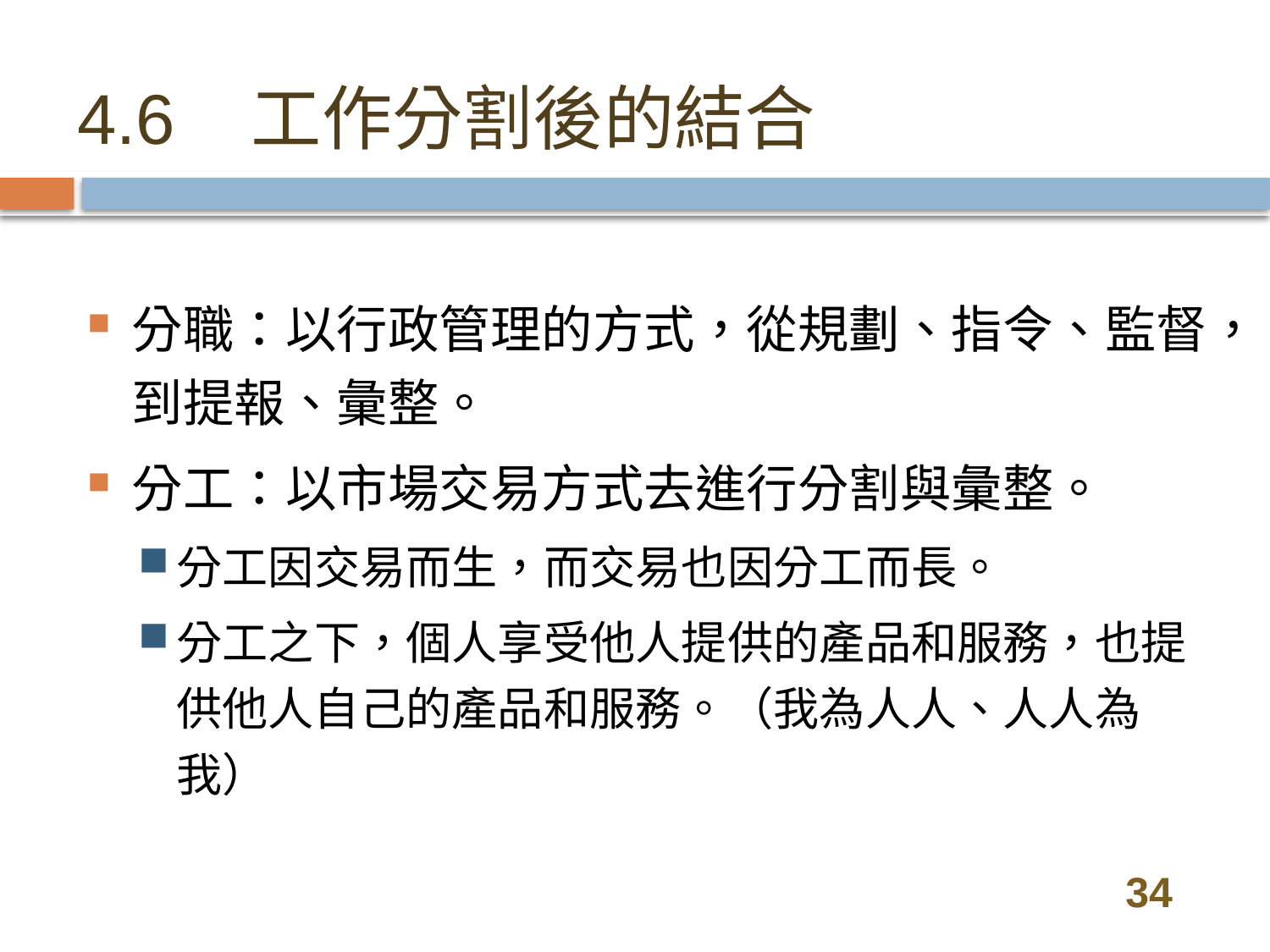

# 4.6   工作分割後的結合
分職：以行政管理的方式，從規劃、指令、監督，到提報、彙整。
分工：以市場交易方式去進行分割與彙整。
分工因交易而生，而交易也因分工而長。
分工之下，個人享受他人提供的產品和服務，也提供他人自己的產品和服務。（我為人人、人人為我）
34